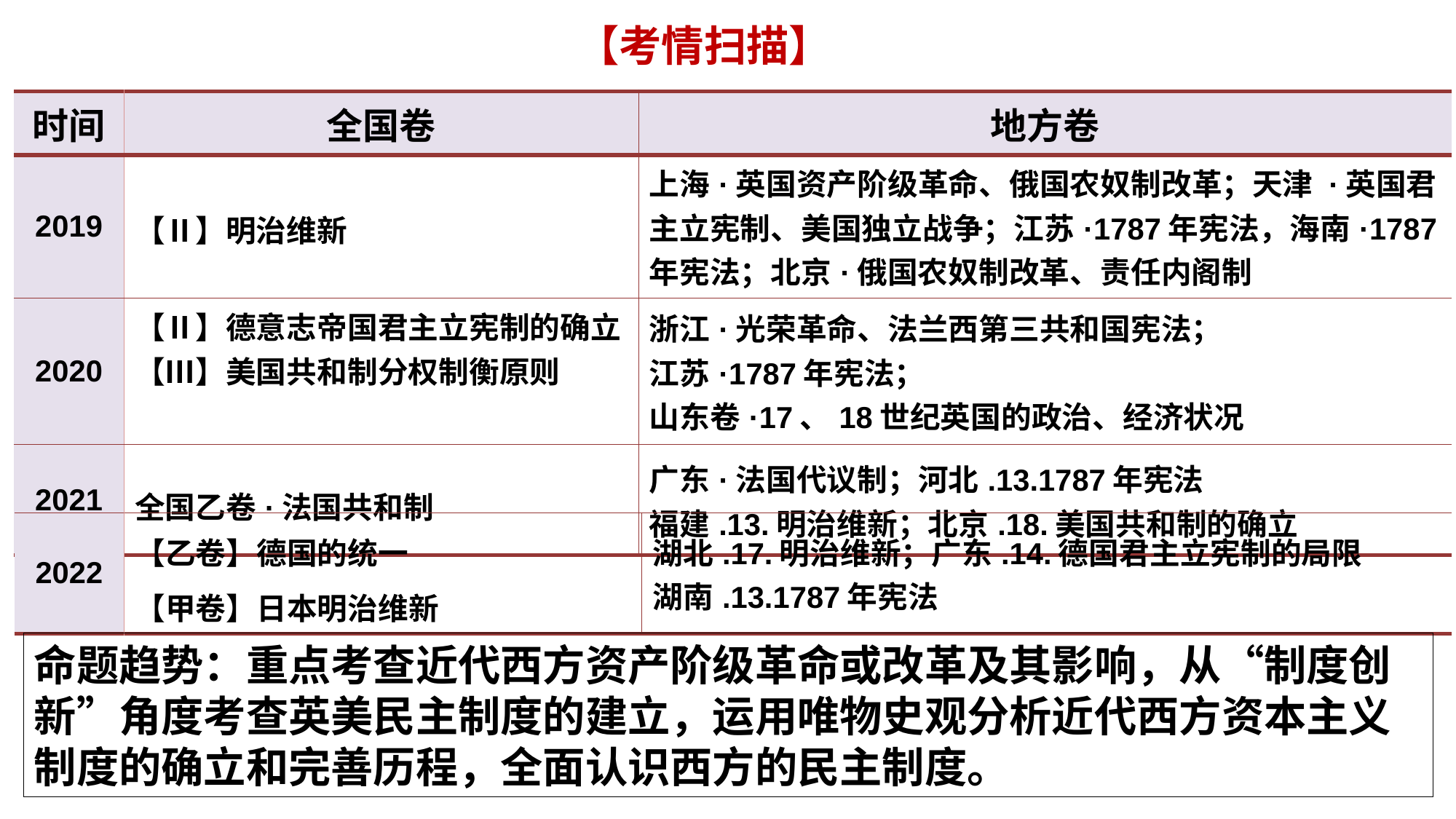

【考情扫描】
| 时间 | 全国卷 | 地方卷 |
| --- | --- | --- |
| 2019 | 【Ⅱ】明治维新 | 上海·英国资产阶级革命、俄国农奴制改革；天津 ·英国君主立宪制、美国独立战争；江苏·1787年宪法，海南·1787年宪法；北京·俄国农奴制改革、责任内阁制 |
| 2020 | 【Ⅱ】德意志帝国君主立宪制的确立【Ⅲ】美国共和制分权制衡原则 | 浙江·光荣革命、法兰西第三共和国宪法； 江苏·1787年宪法； 山东卷·17、18世纪英国的政治、经济状况 |
| 2021 | 全国乙卷·法国共和制 | 广东·法国代议制；河北.13.1787年宪法 福建.13.明治维新；北京.18.美国共和制的确立 |
| 2022 | 【乙卷】德国的统一 【甲卷】日本明治维新 | 湖北.17.明治维新；广东.14.德国君主立宪制的局限 湖南.13.1787年宪法 |
| --- | --- | --- |
命题趋势：重点考查近代西方资产阶级革命或改革及其影响，从“制度创新”角度考查英美民主制度的建立，运用唯物史观分析近代西方资本主义制度的确立和完善历程，全面认识西方的民主制度。